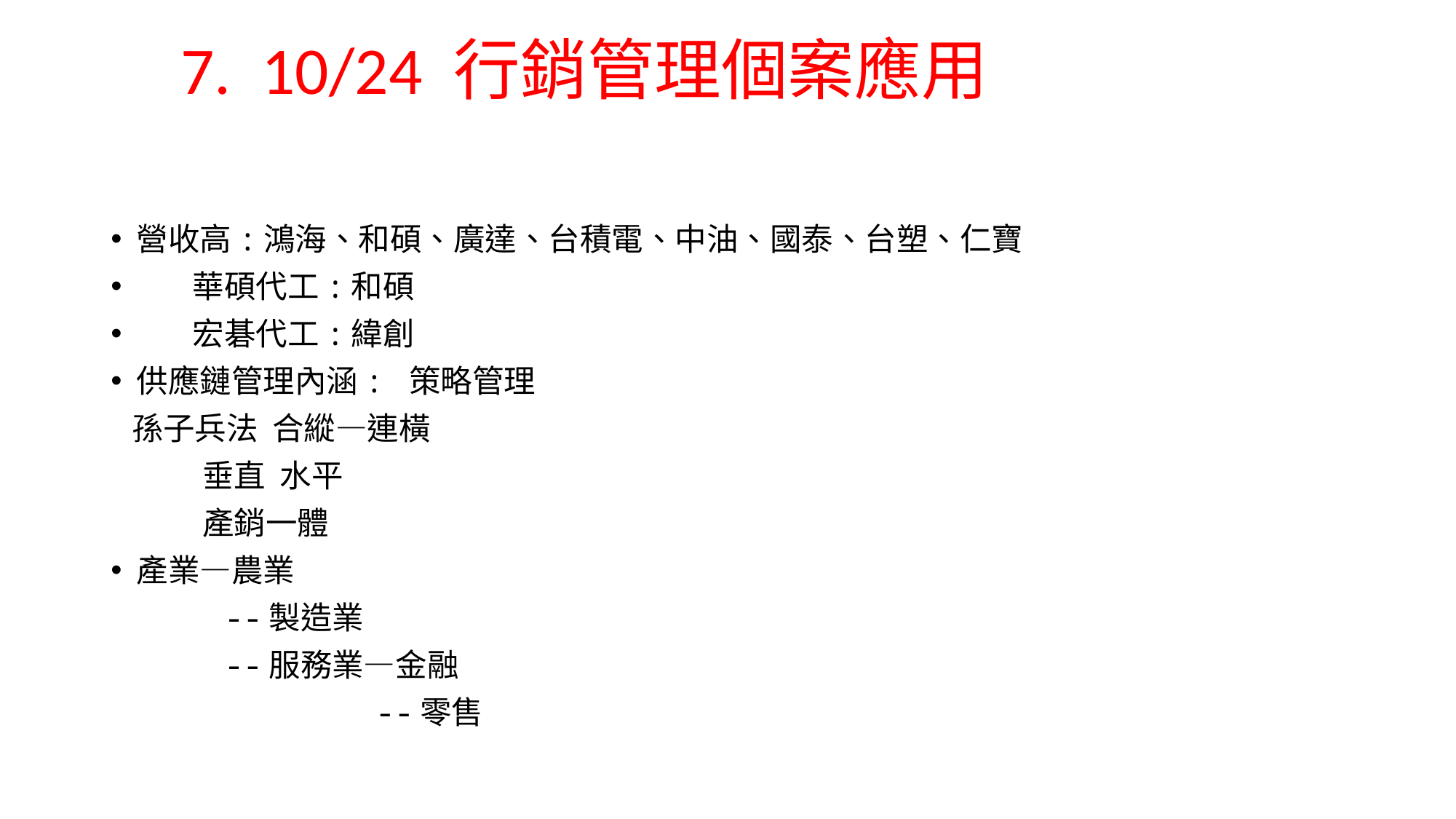

# 7.  10/24 行銷管理個案應用
營收高:鴻海、和碩、廣達、台積電、中油、國泰、台塑、仁寶
       華碩代工:和碩
       宏碁代工:緯創
供應鏈管理內涵: 策略管理
  孫子兵法  合縱—連橫
            垂直  水平
            產銷一體
產業—農業
      --製造業
      --服務業—金融
              --零售